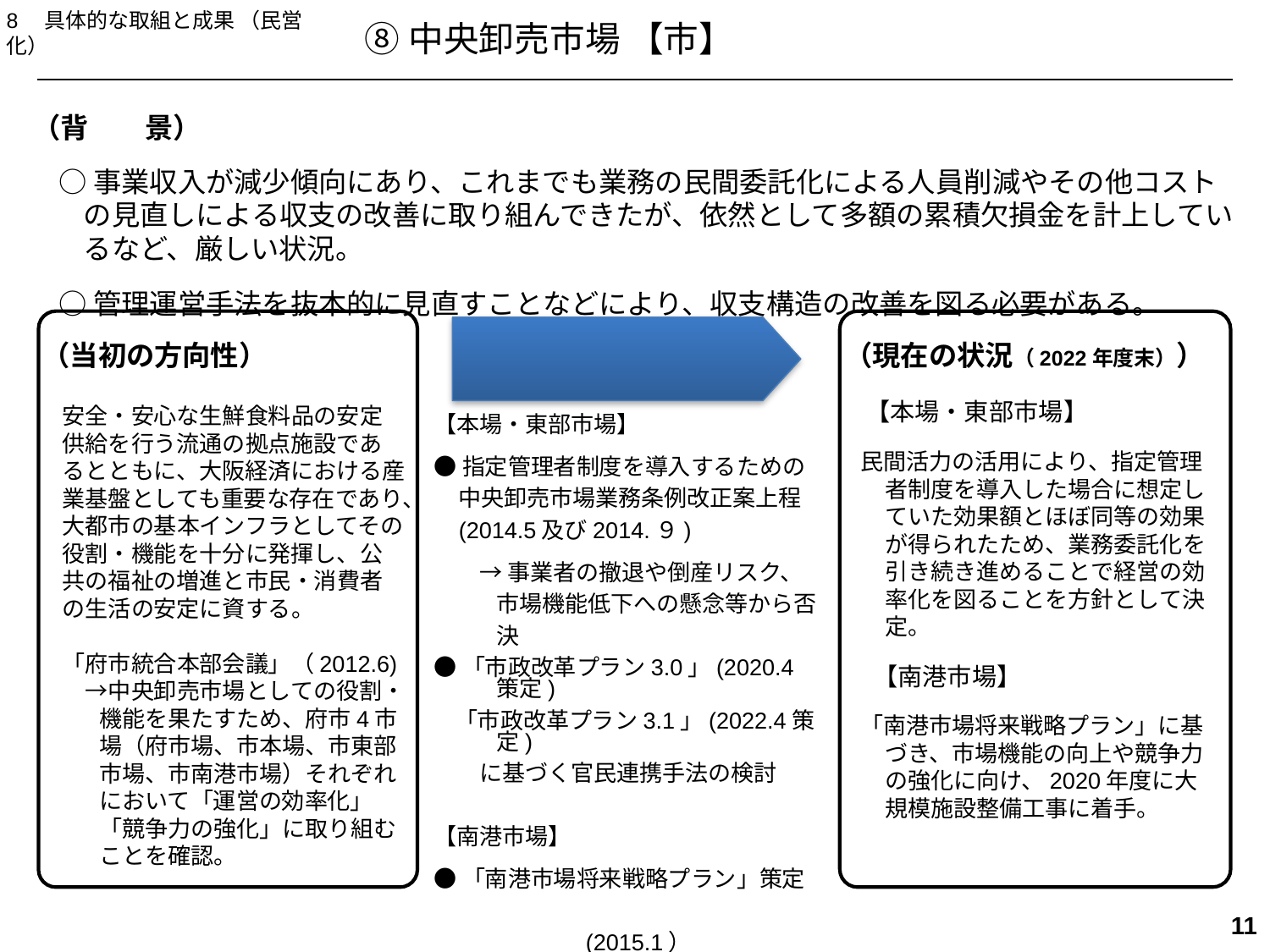

8　具体的な取組と成果 （民営化）
⑧中央卸売市場 【市】
（背　　景）
○事業収入が減少傾向にあり、これまでも業務の民間委託化による人員削減やその他コストの見直しによる収支の改善に取り組んできたが、依然として多額の累積欠損金を計上しているなど、厳しい状況。
○管理運営手法を抜本的に見直すことなどにより、収支構造の改善を図る必要がある。

（当初の方向性）
（現在の状況（2022年度末））
  【本場・東部市場】
民間活力の活用により、指定管理者制度を導入した場合に想定していた効果額とほぼ同等の効果が得られたため、業務委託化を引き続き進めることで経営の効率化を図ることを方針として決定。
　【南港市場】
「南港市場将来戦略プラン」に基づき、市場機能の向上や競争力の強化に向け、2020年度に大規模施設整備工事に着手。
安全・安心な生鮮食料品の安定供給を行う流通の拠点施設であるとともに、大阪経済における産業基盤としても重要な存在であり、大都市の基本インフラとしてその役割・機能を十分に発揮し、公共の福祉の増進と市民・消費者の生活の安定に資する。

「府市統合本部会議」（2012.6)
　→中央卸売市場としての役割・機能を果たすため、府市4市場（府市場、市本場、市東部市場、市南港市場）それぞれにおいて「運営の効率化」「競争力の強化」に取り組むことを確認。

【本場・東部市場】
●指定管理者制度を導入するための中央卸売市場業務条例改正案上程(2014.5及び2014.９)
　　→ 事業者の撤退や倒産リスク、市場機能低下への懸念等から否決
●「市政改革プラン3.0」(2020.4策定)
   「市政改革プラン3.1」(2022.4策定)
　　に基づく官民連携手法の検討
【南港市場】
●「南港市場将来戦略プラン」策定			(2015.1）
●「南港市場整備基本計画」策定			(2016.11)
11